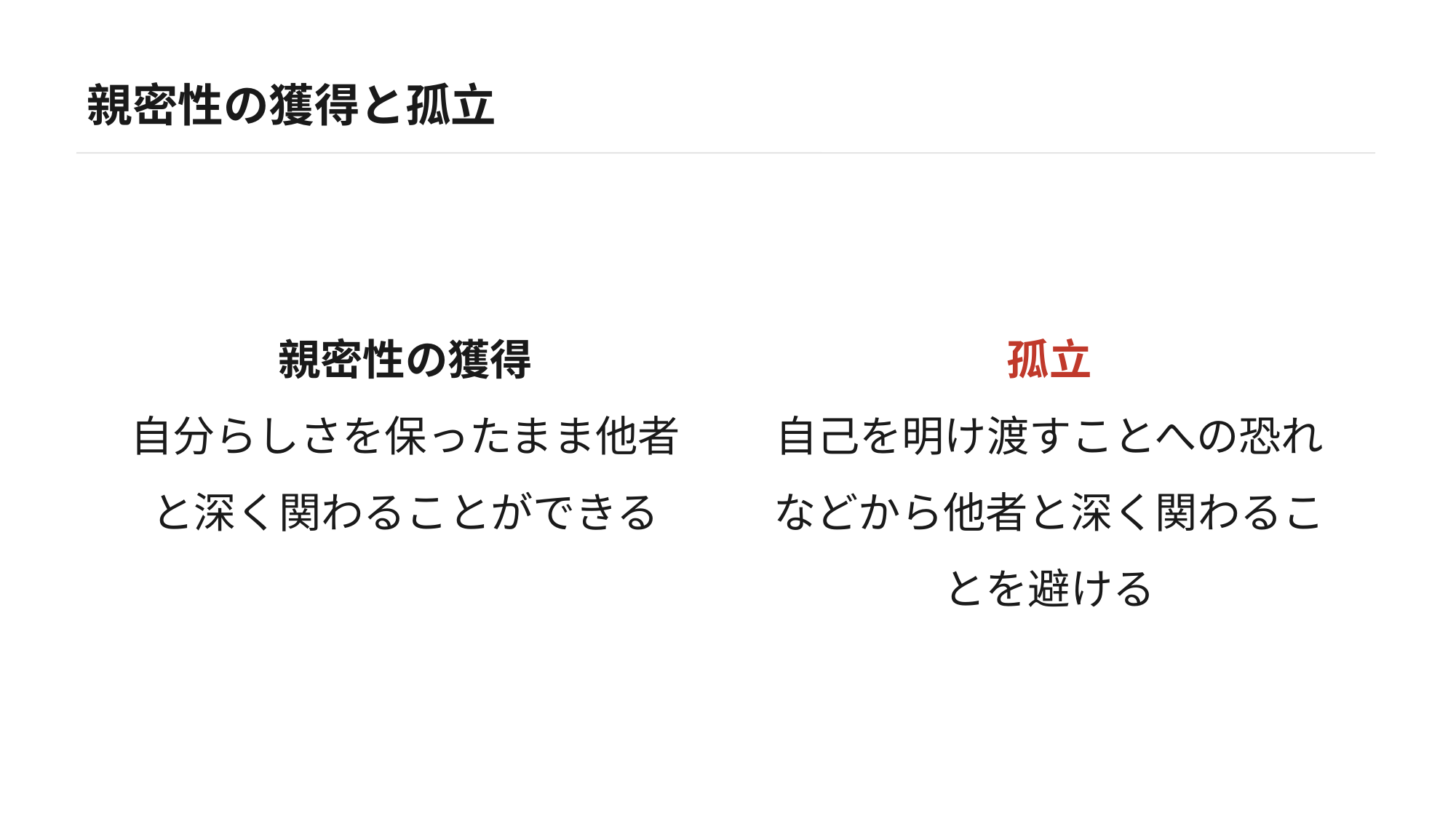

親密性の獲得と孤立

親密性の獲得
自分らしさを保ったまま他者と深く関わることができる

孤立
自己を明け渡すことへの恐れなどから他者と深く関わることを避ける